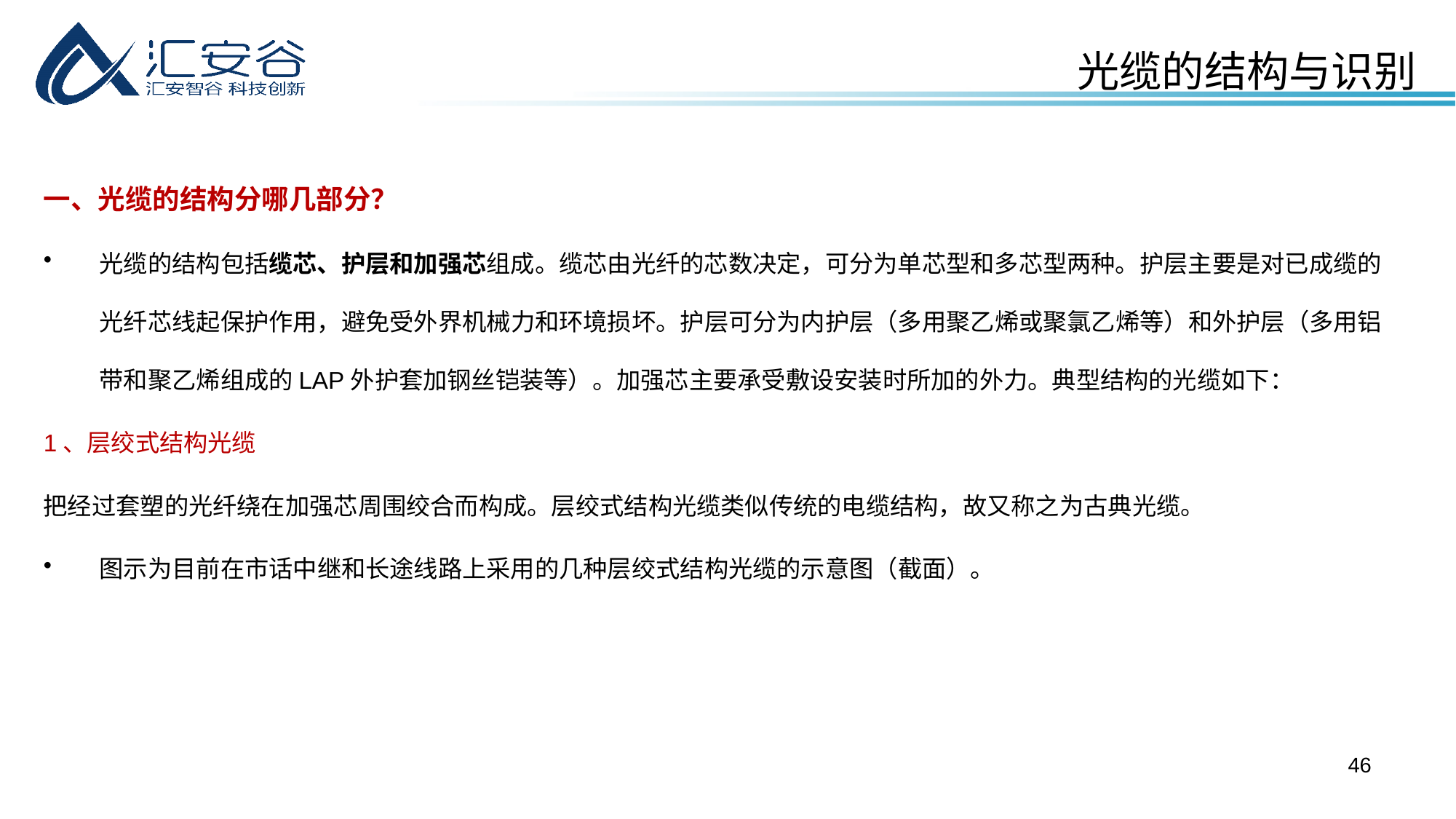

光缆的结构与识别
一、光缆的结构分哪几部分？
光缆的结构包括缆芯、护层和加强芯组成。缆芯由光纤的芯数决定，可分为单芯型和多芯型两种。护层主要是对已成缆的光纤芯线起保护作用，避免受外界机械力和环境损坏。护层可分为内护层（多用聚乙烯或聚氯乙烯等）和外护层（多用铝带和聚乙烯组成的LAP外护套加钢丝铠装等）。加强芯主要承受敷设安装时所加的外力。典型结构的光缆如下：
1、层绞式结构光缆
把经过套塑的光纤绕在加强芯周围绞合而构成。层绞式结构光缆类似传统的电缆结构，故又称之为古典光缆。
图示为目前在市话中继和长途线路上采用的几种层绞式结构光缆的示意图（截面）。
46